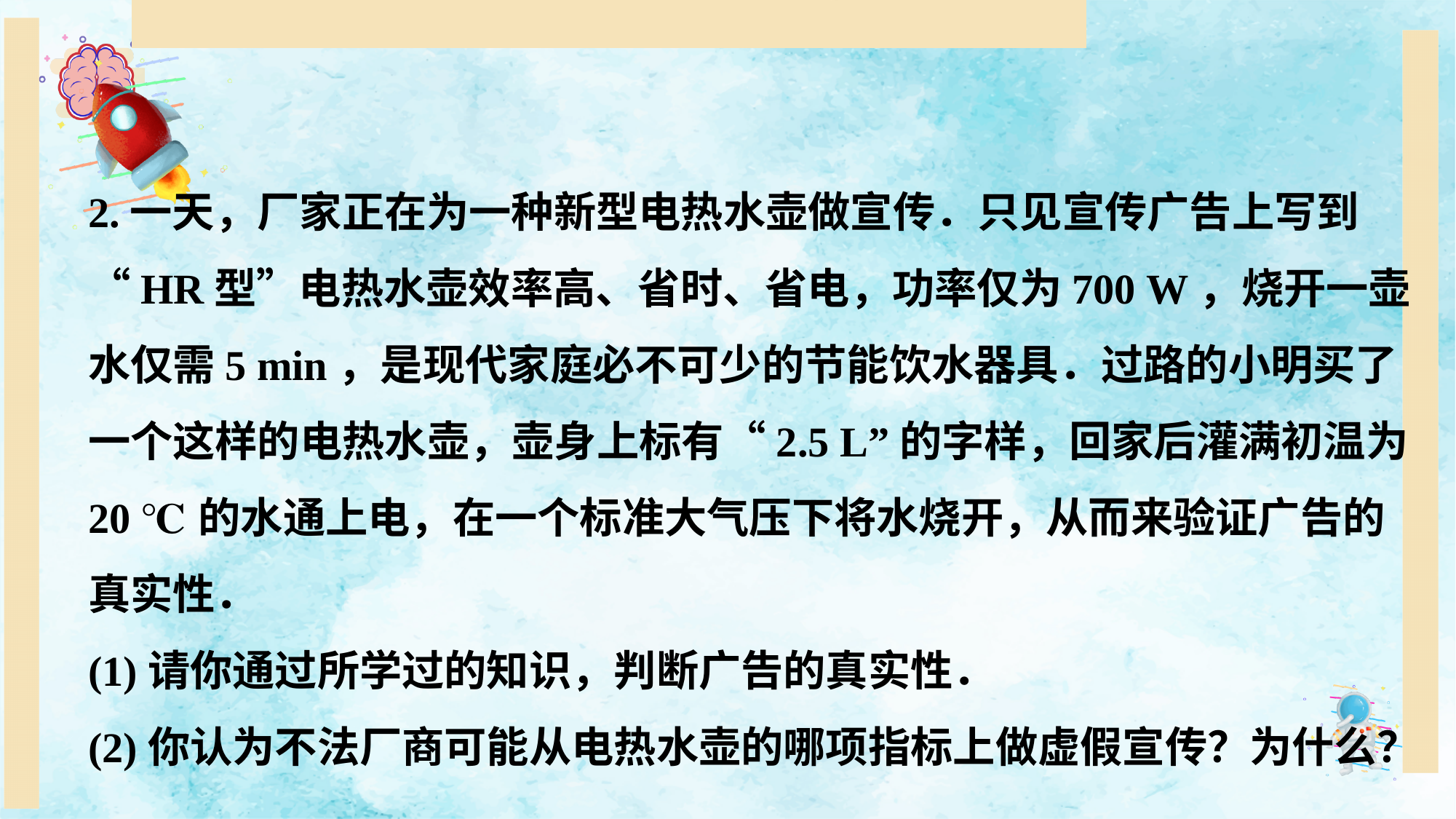

2.一天，厂家正在为一种新型电热水壶做宣传．只见宣传广告上写到“HR型”电热水壶效率高、省时、省电，功率仅为700 W，烧开一壶水仅需5 min，是现代家庭必不可少的节能饮水器具．过路的小明买了一个这样的电热水壶，壶身上标有“2.5 L”的字样，回家后灌满初温为20 ℃的水通上电，在一个标准大气压下将水烧开，从而来验证广告的真实性．
(1)请你通过所学过的知识，判断广告的真实性．
(2)你认为不法厂商可能从电热水壶的哪项指标上做虚假宣传？为什么？